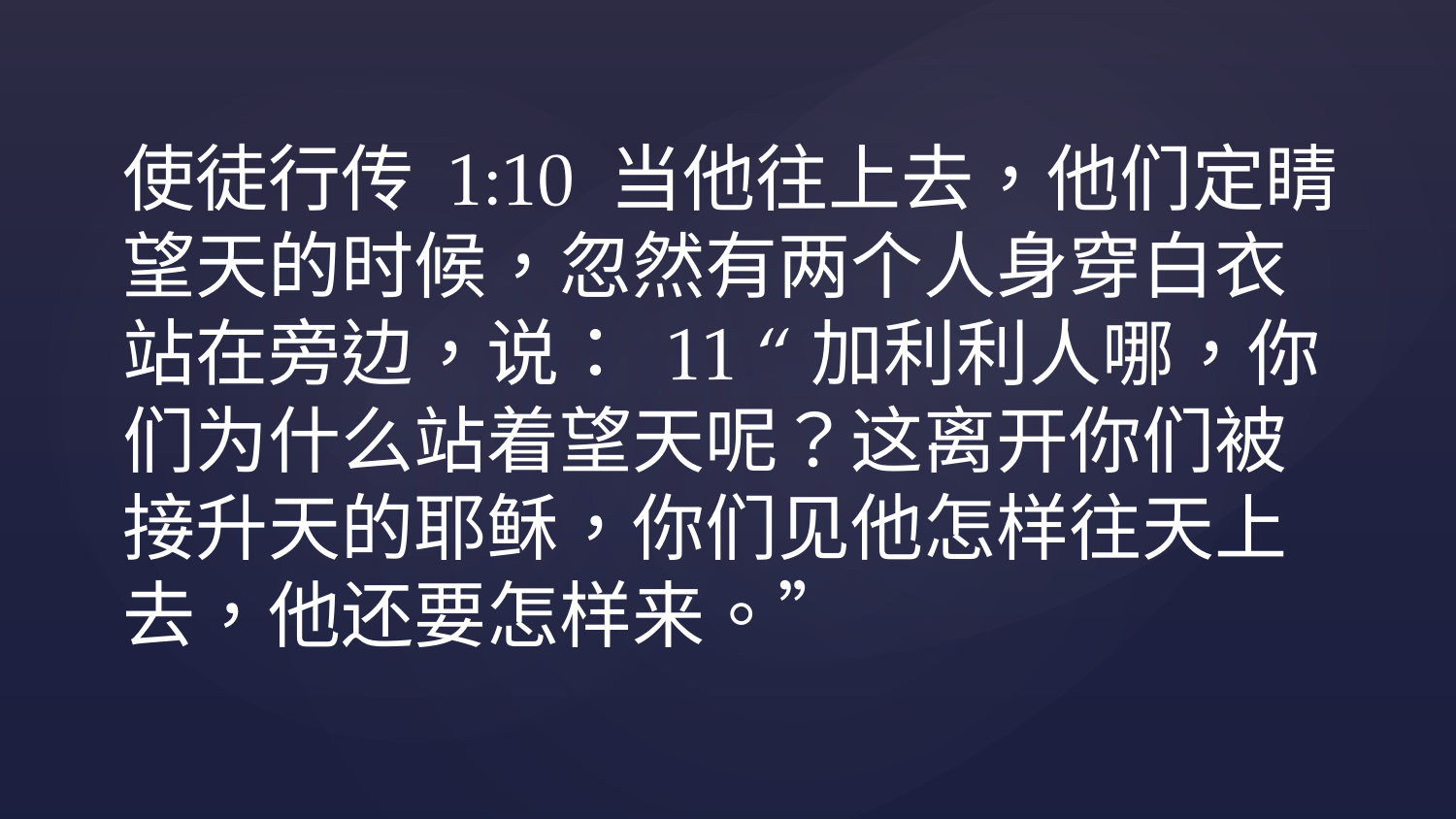

使徒行传 1:10 当他往上去，他们定睛望天的时候，忽然有两个人身穿白衣站在旁边，说： 11 “加利利人哪，你们为什么站着望天呢？这离开你们被接升天的耶稣，你们见他怎样往天上去，他还要怎样来。”